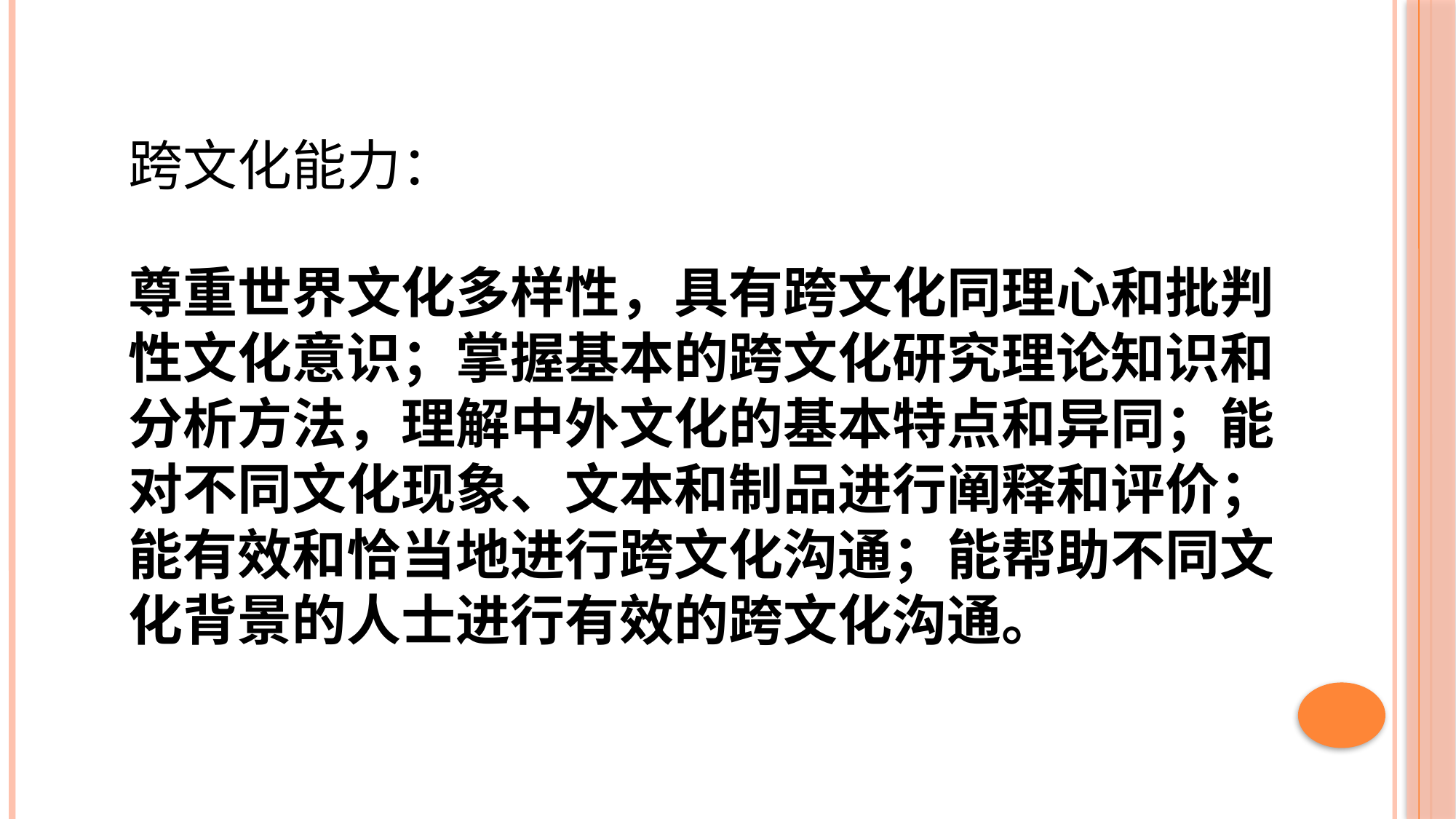

跨文化能力：

尊重世界文化多样性，具有跨文化同理心和批判性文化意识；掌握基本的跨文化研究理论知识和分析方法，理解中外文化的基本特点和异同；能对不同文化现象、文本和制品进行阐释和评价；能有效和恰当地进行跨文化沟通；能帮助不同文化背景的人士进行有效的跨文化沟通。